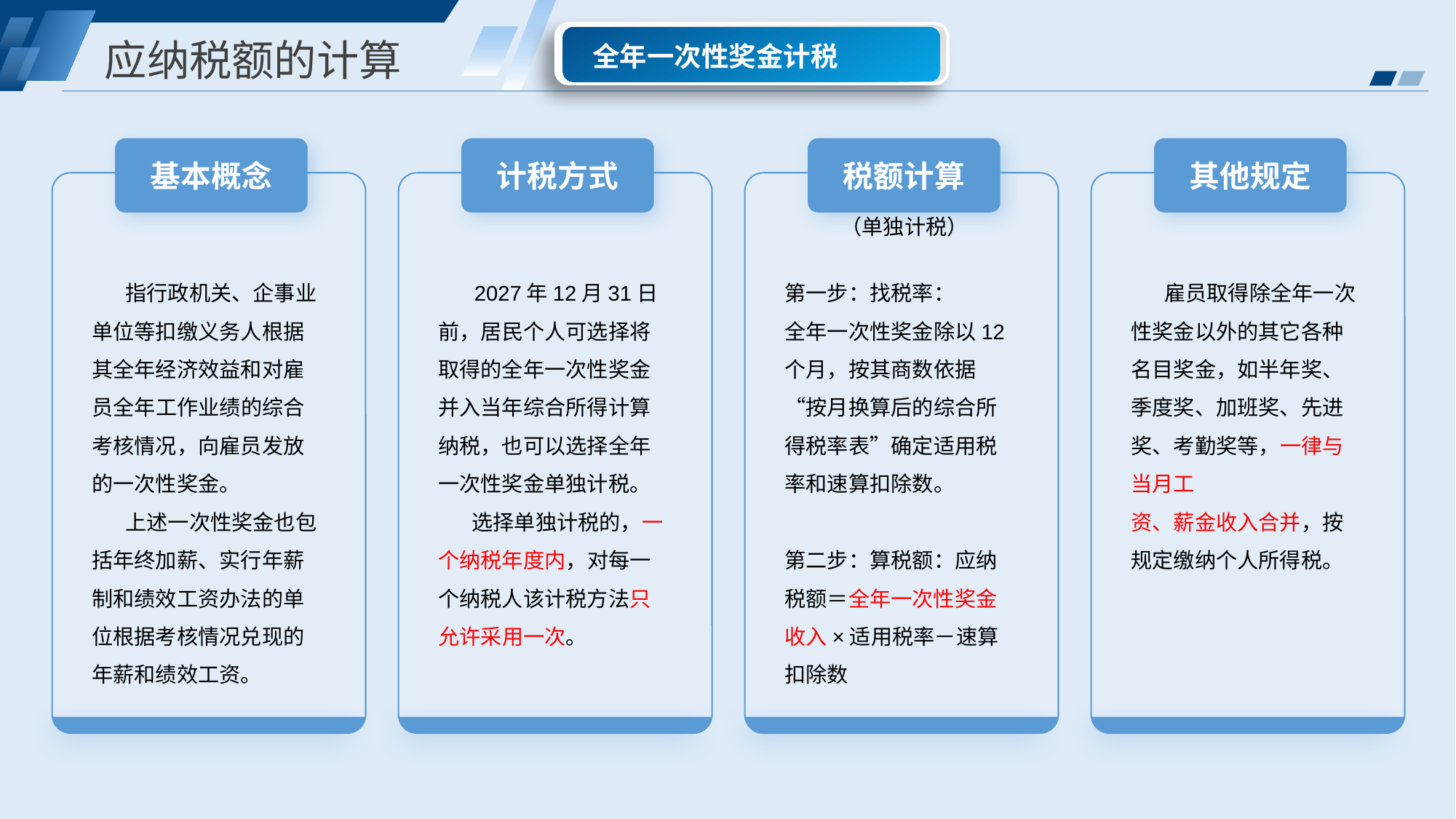

全年一次性奖金计税
应纳税额的计算
基本概念
计税方式
税额计算
其他规定
      指行政机关、企事业单位等扣缴义务人根据其全年经济效益和对雇员全年工作业绩的综合考核情况，向雇员发放的一次性奖金。
      上述一次性奖金也包括年终加薪、实行年薪制和绩效工资办法的单位根据考核情况兑现的年薪和绩效工资。
      2027年12月31日前，居民个人可选择将取得的全年一次性奖金并入当年综合所得计算纳税，也可以选择全年一次性奖金单独计税。
      选择单独计税的，一个纳税年度内，对每一个纳税人该计税方法只允许采用一次。
第一步：找税率：
全年一次性奖金除以12个月，按其商数依据“按月换算后的综合所得税率表”确定适用税率和速算扣除数。

第二步：算税额：应纳税额＝全年一次性奖金收入×适用税率－速算扣除数
      雇员取得除全年一次性奖金以外的其它各种名目奖金，如半年奖、季度奖、加班奖、先进奖、考勤奖等，一律与当月工
资、薪金收入合并，按规定缴纳个人所得税。
（单独计税）